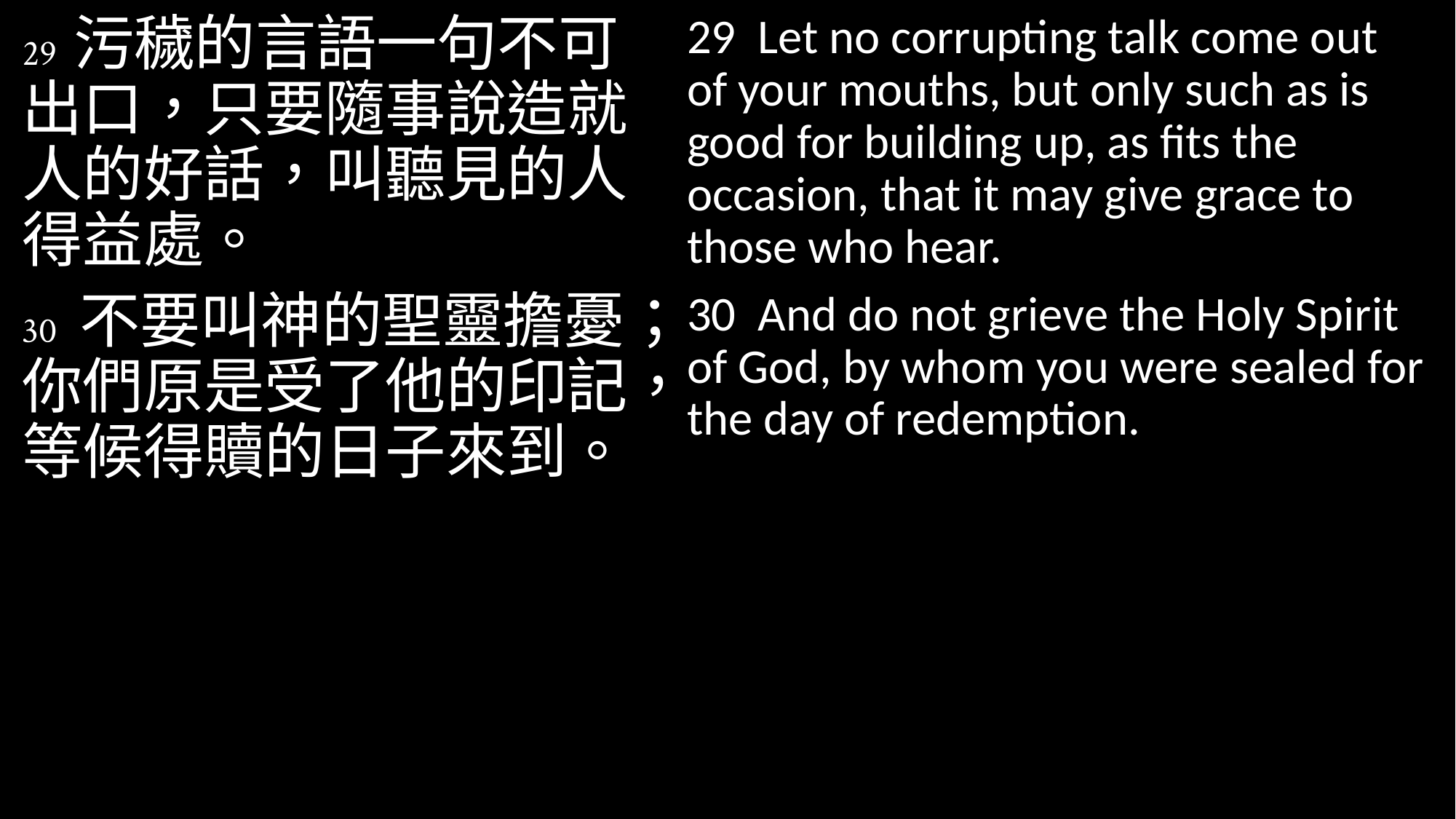

29  Let no corrupting talk come out of your mouths, but only such as is good for building up, as fits the occasion, that it may give grace to those who hear.
30  And do not grieve the Holy Spirit of God, by whom you were sealed for the day of redemption.
29 污穢的言語一句不可出口，只要隨事說造就人的好話，叫聽見的人得益處。
30 不要叫神的聖靈擔憂；你們原是受了他的印記，等候得贖的日子來到。